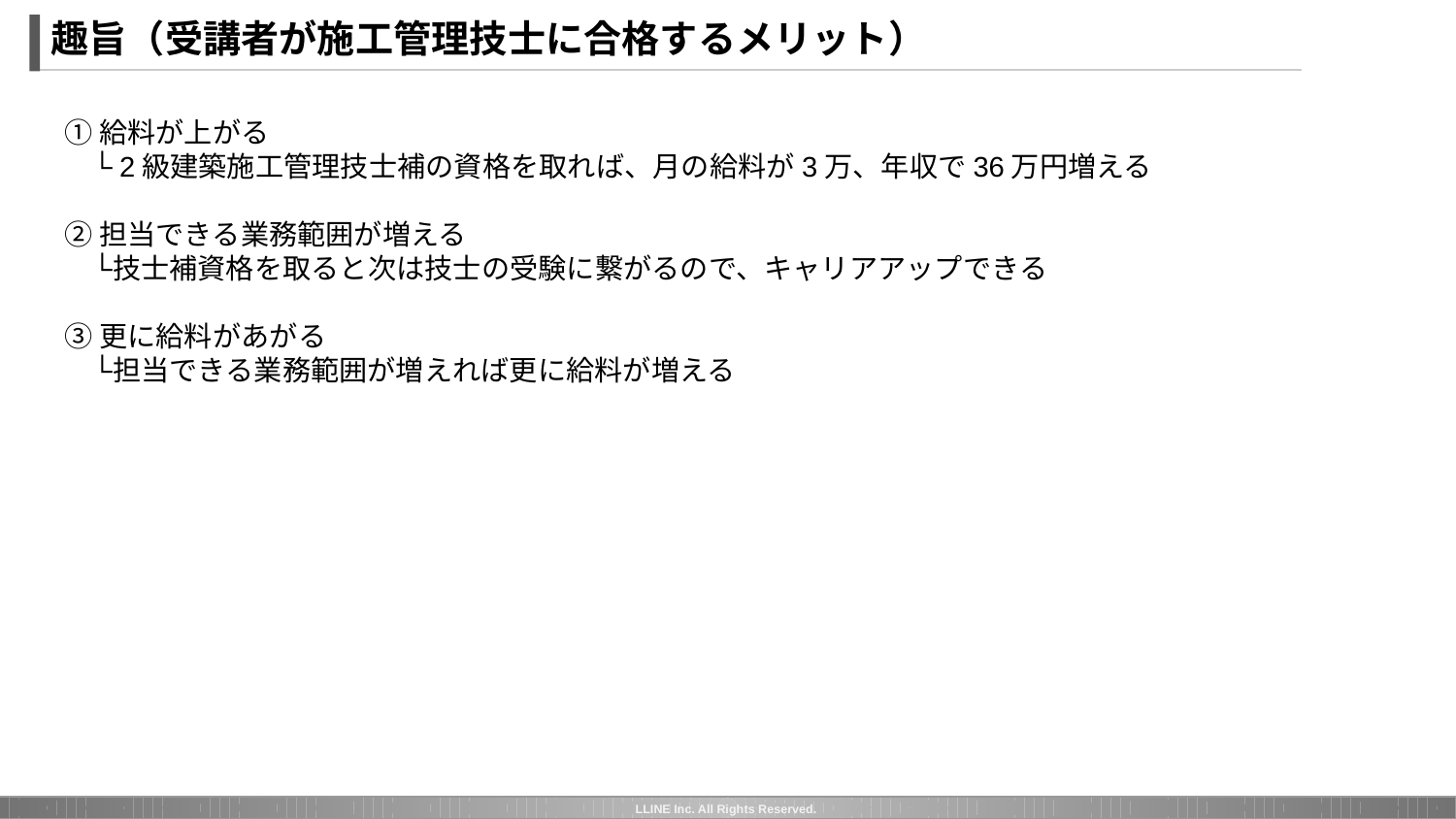

趣旨（受講者が施工管理技士に合格するメリット）
# ①給料が上がる
　└2級建築施工管理技士補の資格を取れば、月の給料が3万、年収で36万円増える

②担当できる業務範囲が増える
　└技士補資格を取ると次は技士の受験に繋がるので、キャリアアップできる

③更に給料があがる
　└担当できる業務範囲が増えれば更に給料が増える